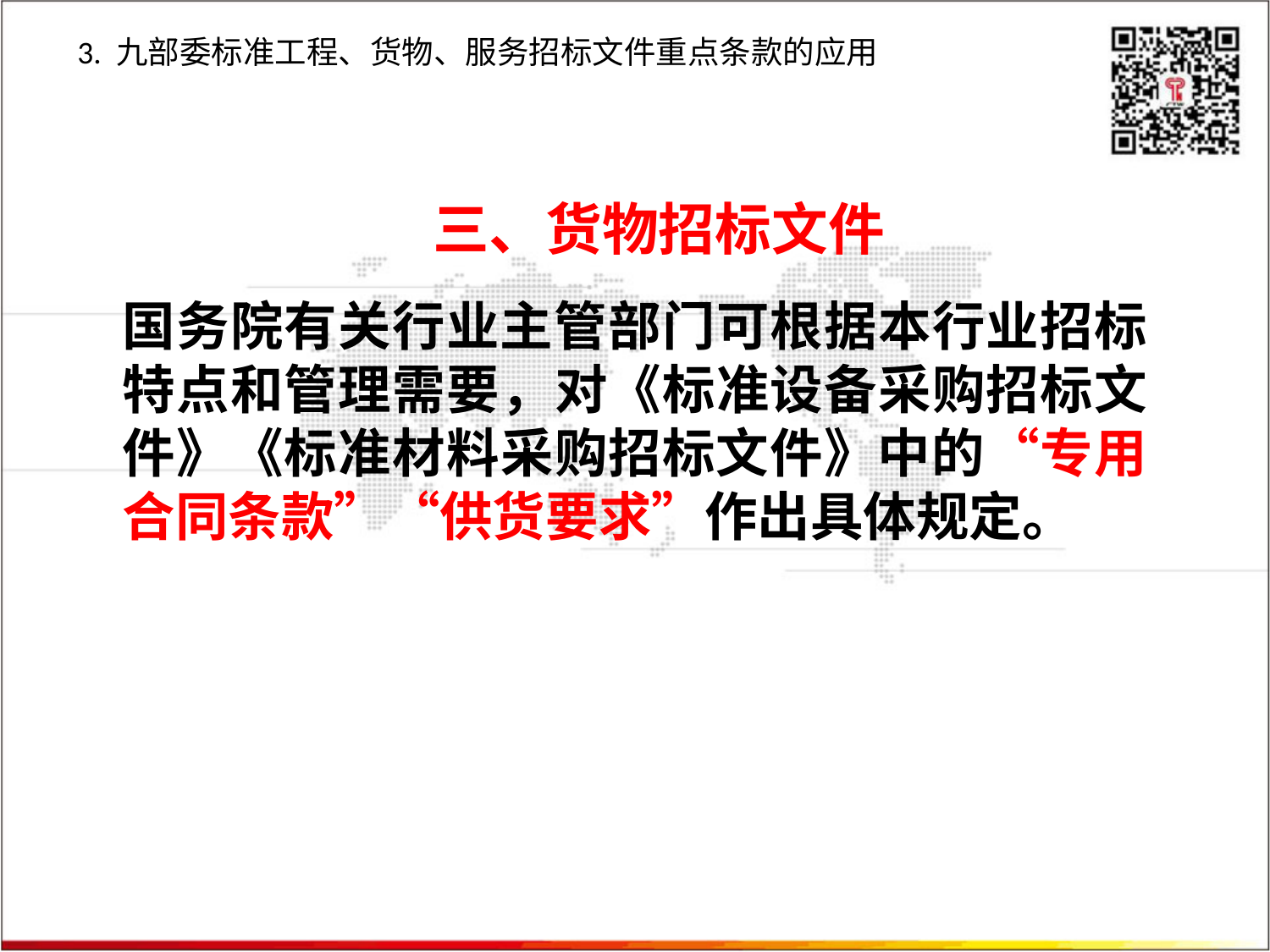

3. 九部委标准工程、货物、服务招标文件重点条款的应用
三、货物招标文件
国务院有关行业主管部门可根据本行业招标特点和管理需要，对《标准设备采购招标文件》《标准材料采购招标文件》中的“专用合同条款”“供货要求”作出具体规定。